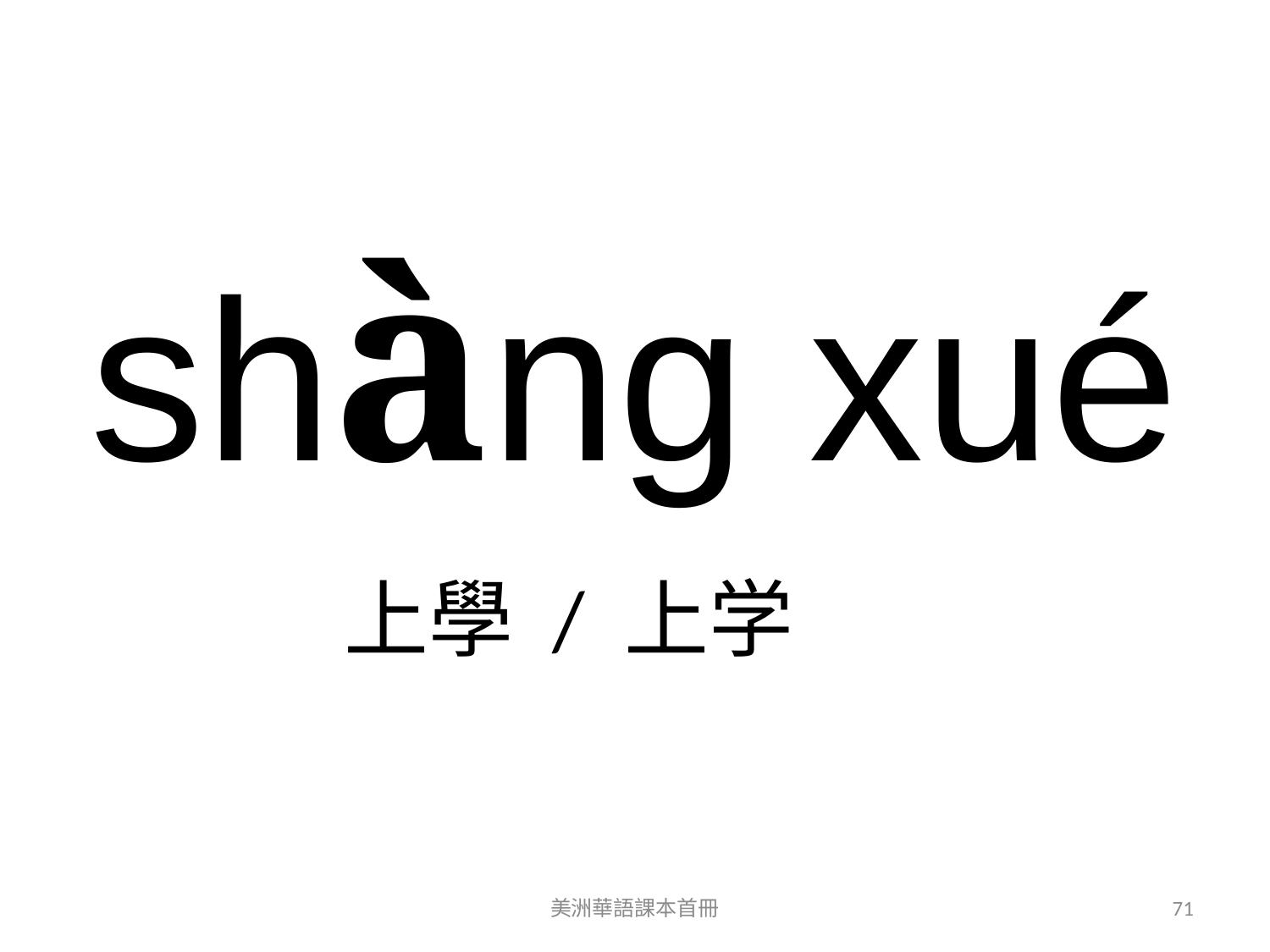

shàng xué
上學 / 上学
美洲華語課本首冊
71